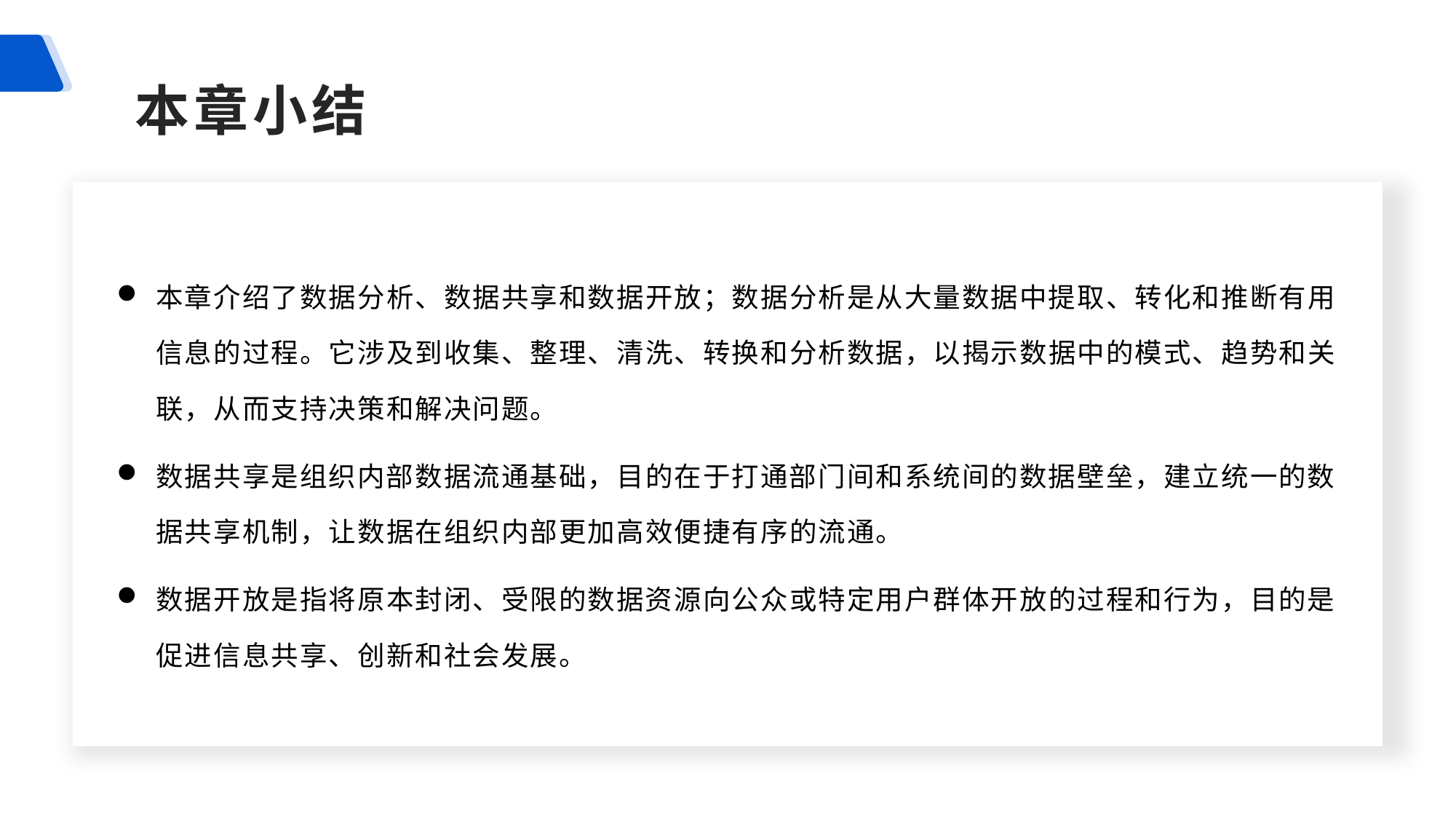

本章小结

本章介绍了数据分析、数据共享和数据开放；数据分析是从大量数据中提取、转化和推断有用信息的过程。它涉及到收集、整理、清洗、转换和分析数据，以揭示数据中的模式、趋势和关联，从而支持决策和解决问题。
数据共享是组织内部数据流通基础，目的在于打通部门间和系统间的数据壁垒，建立统一的数据共享机制，让数据在组织内部更加高效便捷有序的流通。
数据开放是指将原本封闭、受限的数据资源向公众或特定用户群体开放的过程和行为，目的是促进信息共享、创新和社会发展。